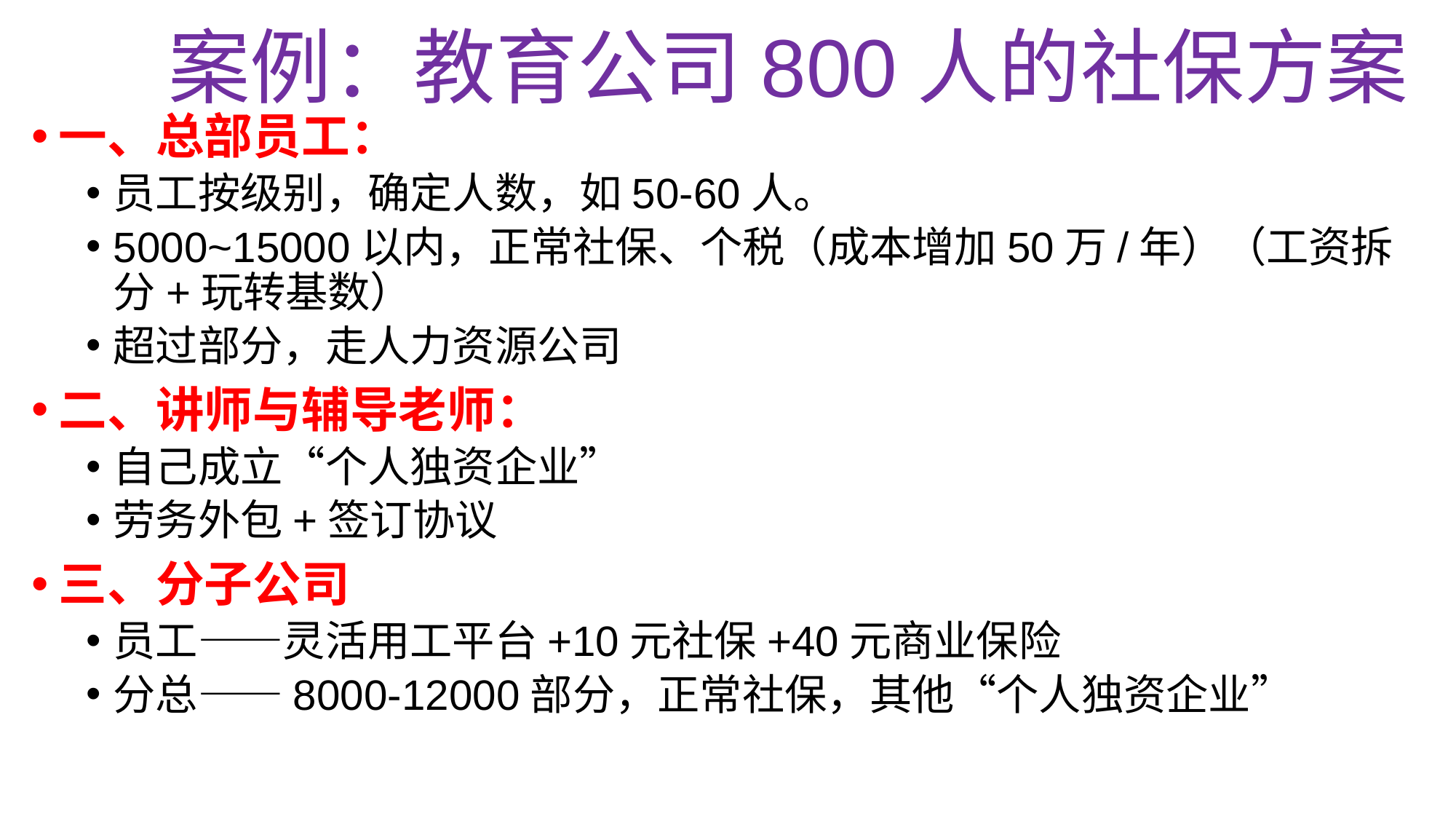

# 案例：教育公司800人的社保方案
一、总部员工：
员工按级别，确定人数，如50-60人。
5000~15000以内，正常社保、个税（成本增加50万/年）（工资拆分+玩转基数）
超过部分，走人力资源公司
二、讲师与辅导老师：
自己成立“个人独资企业”
劳务外包+签订协议
三、分子公司
员工——灵活用工平台+10元社保+40元商业保险
分总——8000-12000部分，正常社保，其他“个人独资企业”